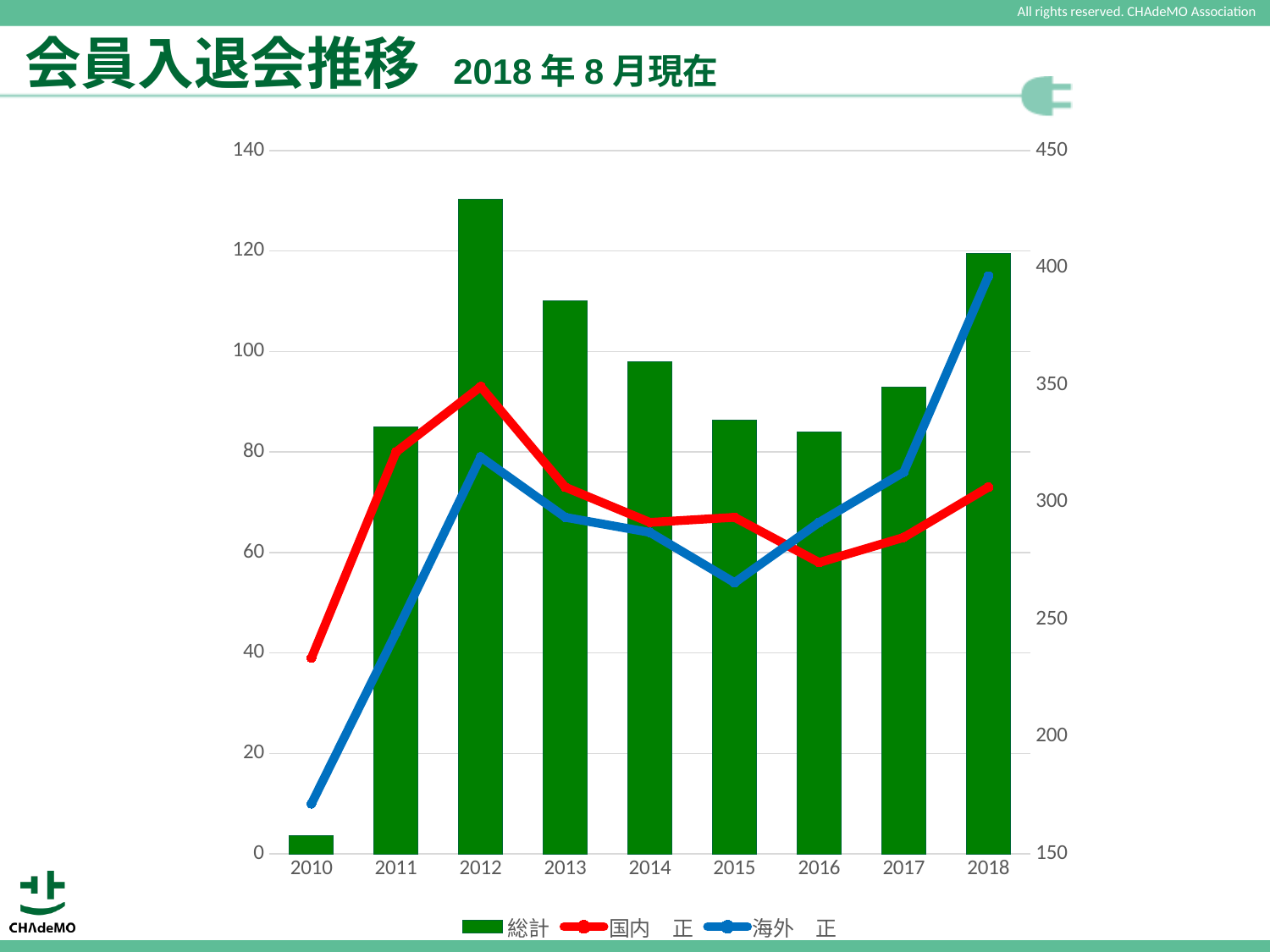

会員入退会推移	2018年8月現在

### Chart

| Category | 総計 | 国内　正 | 海外　正 |
|---|---|---|---|
| 2010 | 158.0 | 39.0 | 10.0 |
| 2011 | 332.0 | 80.0 | 44.0 |
| 2012 | 429.0 | 93.0 | 79.0 |
| 2013 | 386.0 | 73.0 | 67.0 |
| 2014 | 360.0 | 66.0 | 64.0 |
| 2015 | 335.0 | 67.0 | 54.0 |
| 2016 | 330.0 | 58.0 | 66.0 |
| 2017 | 349.0 | 63.0 | 76.0 |
| 2018 | 406.0 | 73.0 | 115.0 |